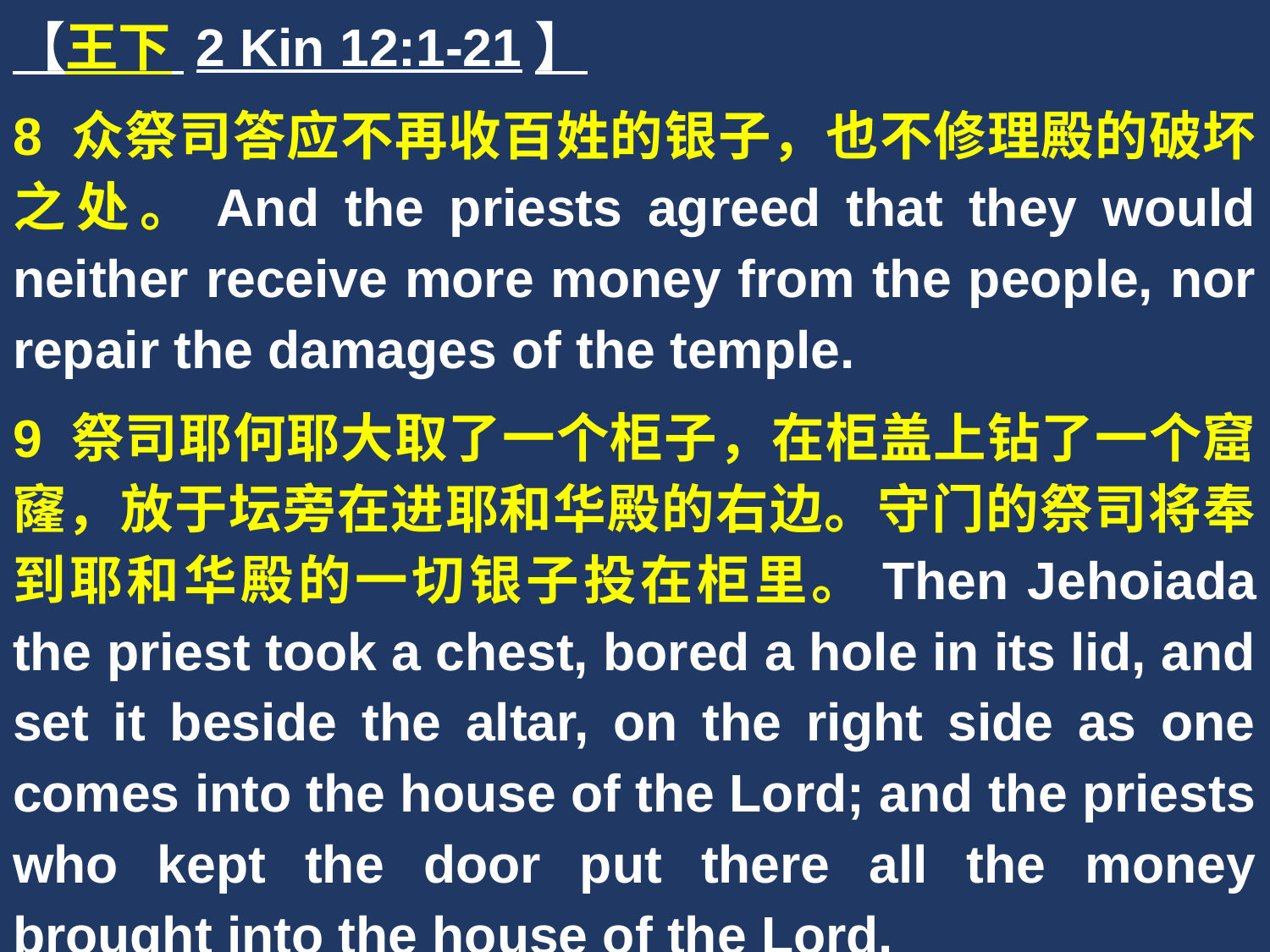

【王下 2 Kin 12:1-21】
8 众祭司答应不再收百姓的银子，也不修理殿的破坏之处。And the priests agreed that they would neither receive more money from the people, nor repair the damages of the temple.
9 祭司耶何耶大取了一个柜子，在柜盖上钻了一个窟窿，放于坛旁在进耶和华殿的右边。守门的祭司将奉到耶和华殿的一切银子投在柜里。Then Jehoiada the priest took a chest, bored a hole in its lid, and set it beside the altar, on the right side as one comes into the house of the Lord; and the priests who kept the door put there all the money brought into the house of the Lord.